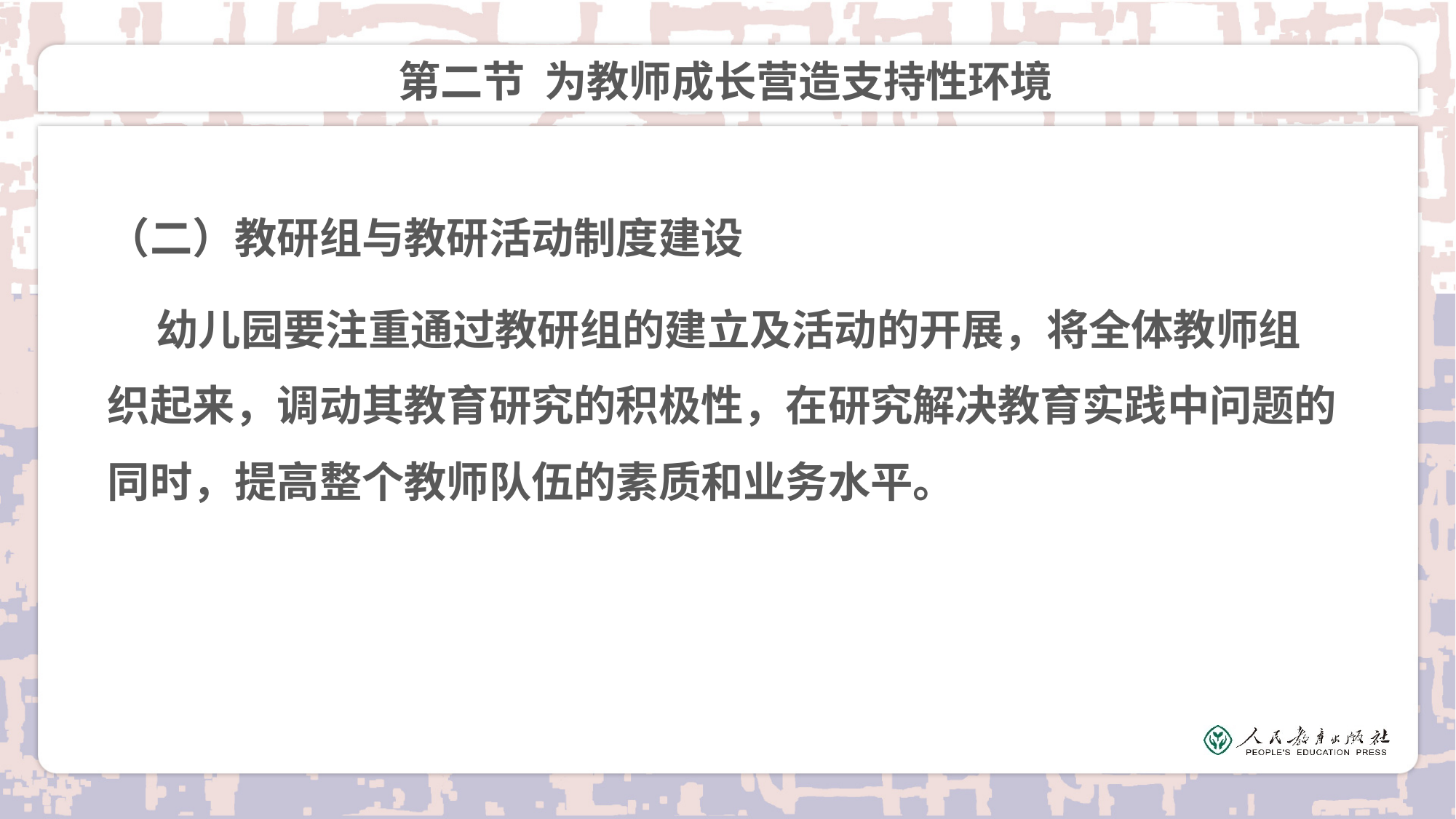

# 第二节  为教师成长营造支持性环境
（二）教研组与教研活动制度建设
    幼儿园要注重通过教研组的建立及活动的开展，将全体教师组织起来，调动其教育研究的积极性，在研究解决教育实践中问题的同时，提高整个教师队伍的素质和业务水平。